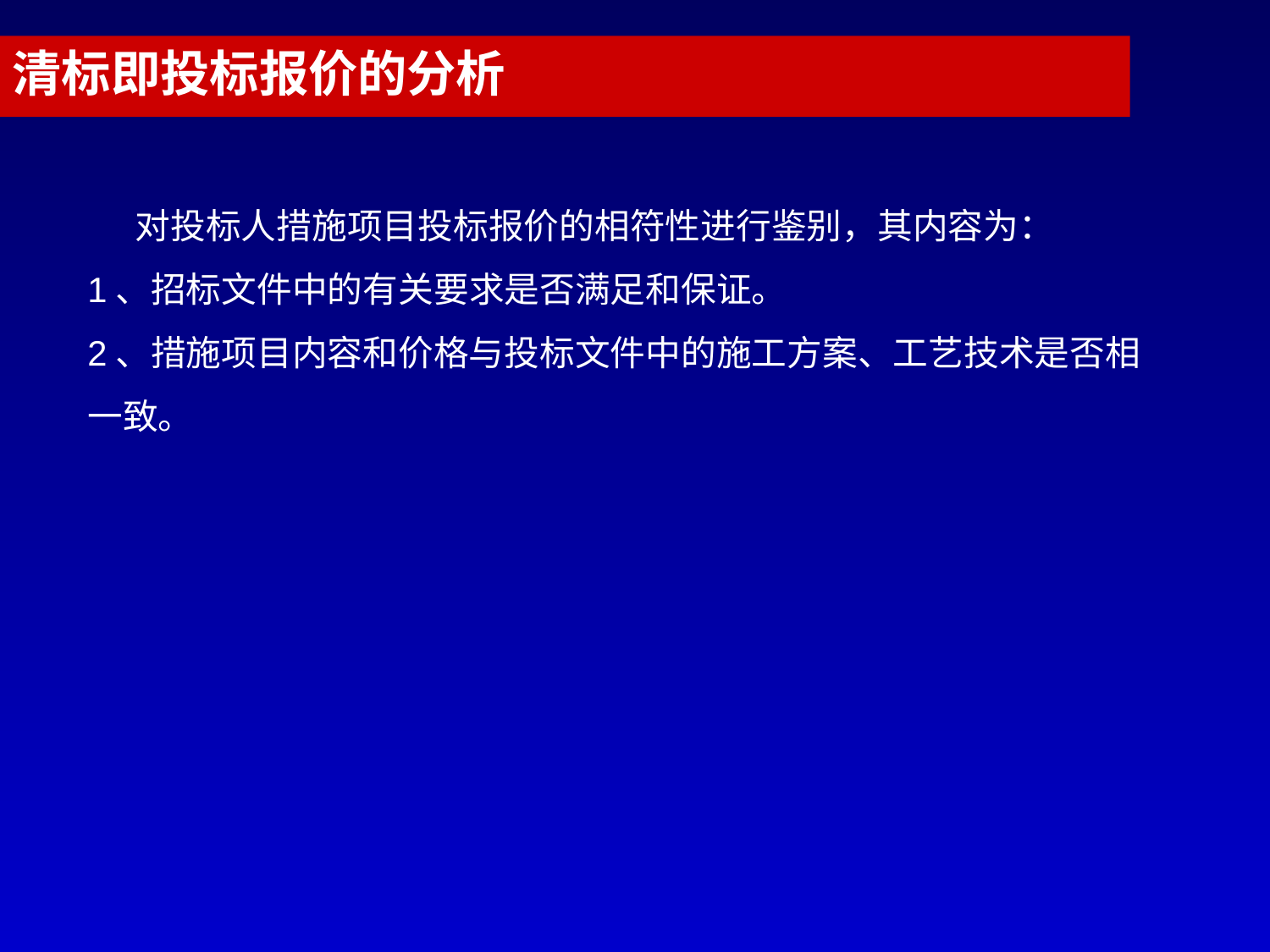

清标即投标报价的分析
     对投标人措施项目投标报价的相符性进行鉴别，其内容为：
1、招标文件中的有关要求是否满足和保证。
2、措施项目内容和价格与投标文件中的施工方案、工艺技术是否相一致。

60